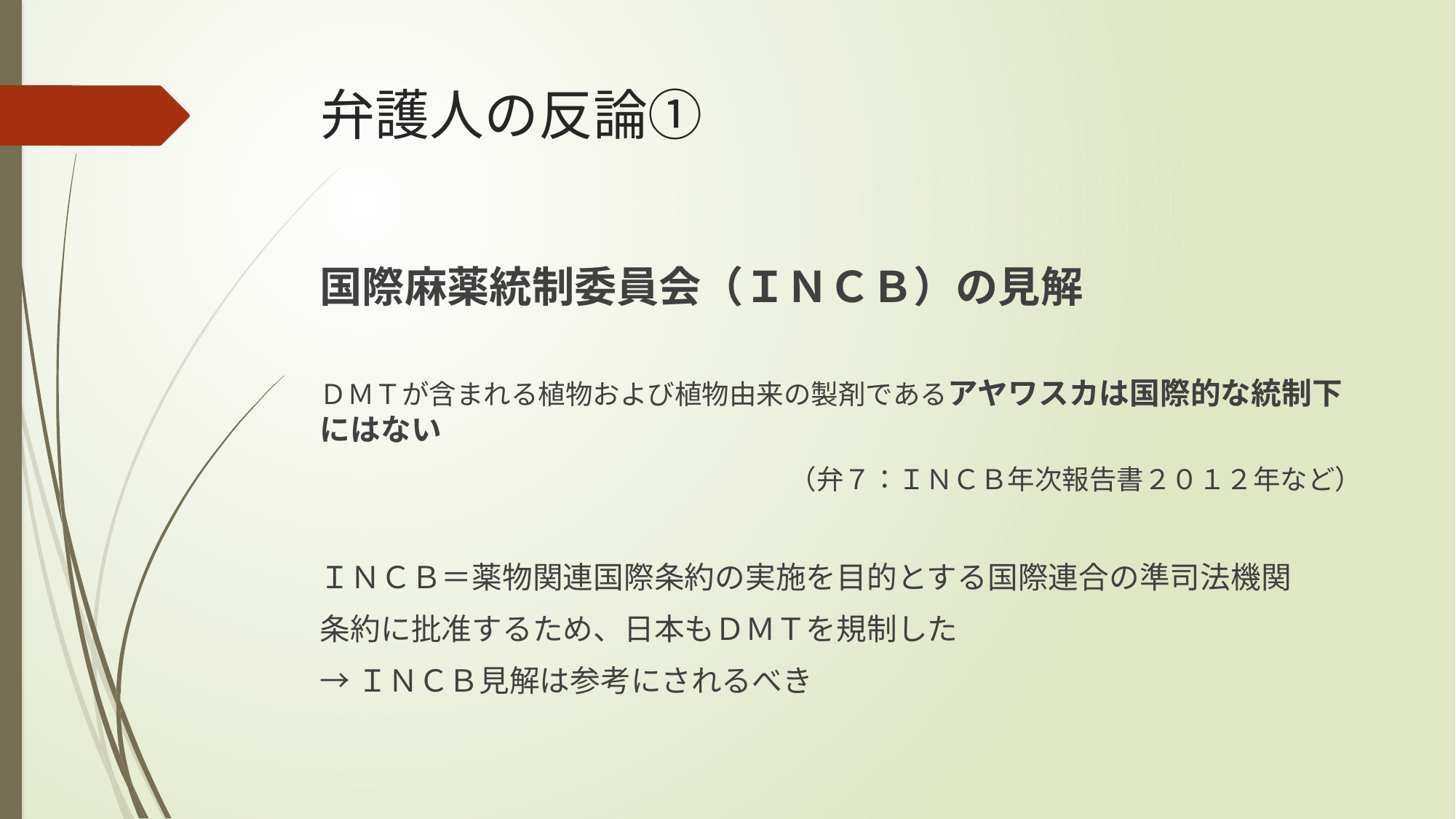

# 弁護人の反論①
国際麻薬統制委員会（ＩＮＣＢ）の見解

ＤＭＴが含まれる植物および植物由来の製剤であるアヤワスカは国際的な統制下にはない
（弁７：ＩＮＣＢ年次報告書２０１２年など）

ＩＮＣＢ＝薬物関連国際条約の実施を目的とする国際連合の準司法機関
条約に批准するため、日本もＤＭＴを規制した
→ＩＮＣＢ見解は参考にされるべき